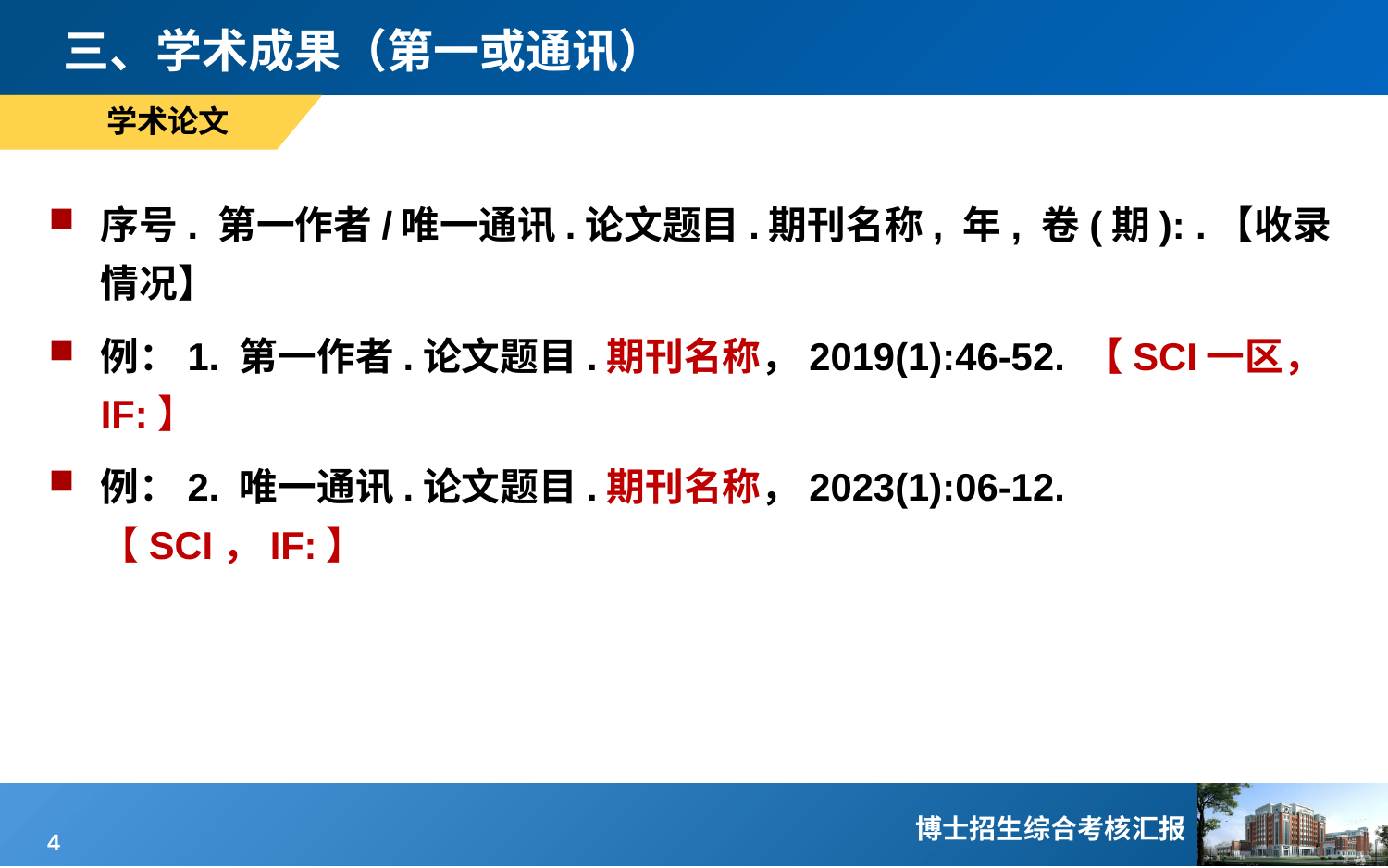

# 三、学术成果（第一或通讯）
 学术论文
序号. 第一作者/唯一通讯.论文题目.期刊名称, 年, 卷(期): .【收录情况】
例：1. 第一作者.论文题目.期刊名称，2019(1):46-52. 【SCI一区，IF:】
例：2. 唯一通讯.论文题目.期刊名称，2023(1):06-12. 【SCI，IF:】